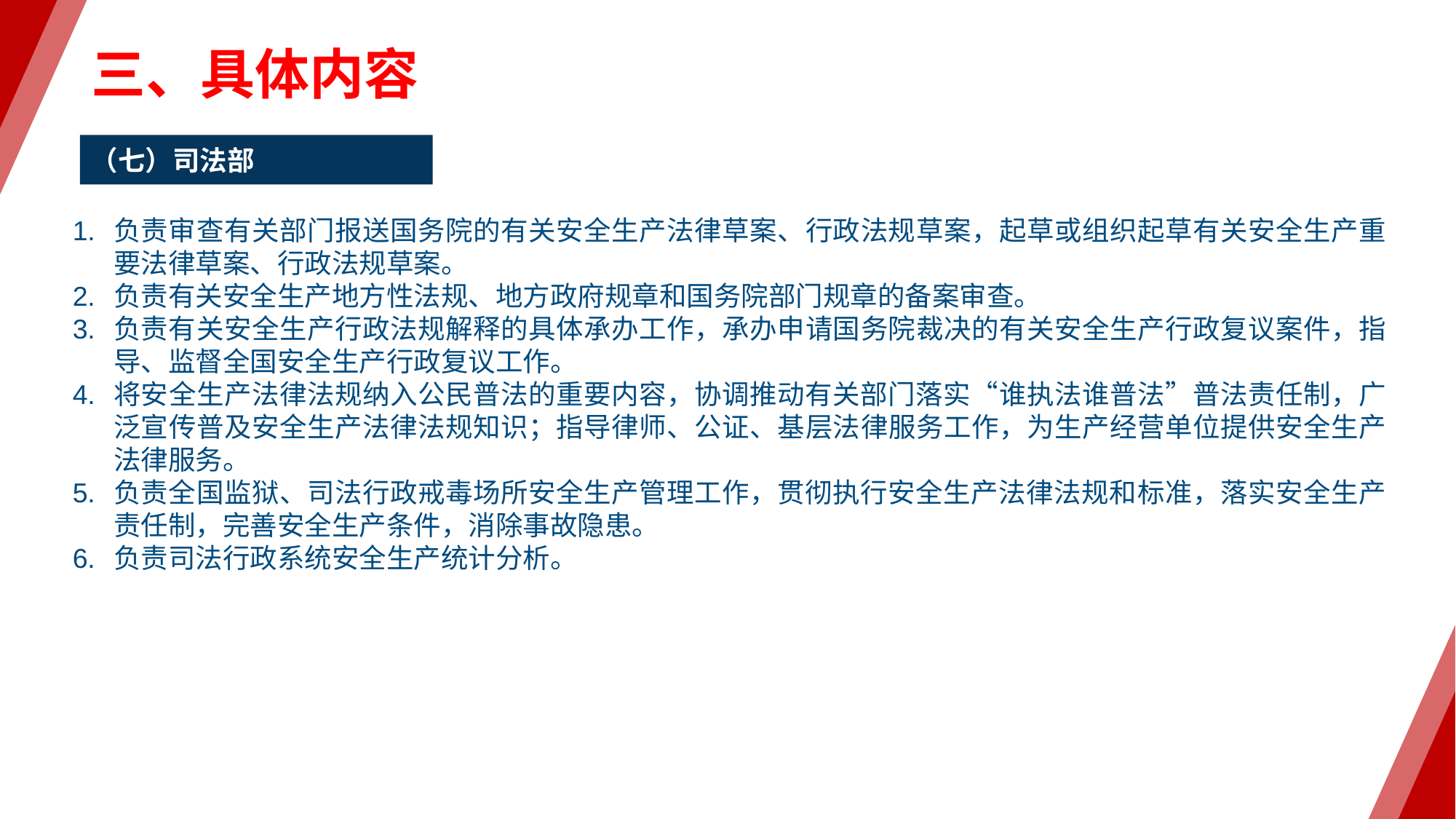

三、具体内容
（七）司法部
负责审查有关部门报送国务院的有关安全生产法律草案、行政法规草案，起草或组织起草有关安全生产重要法律草案、行政法规草案。
负责有关安全生产地方性法规、地方政府规章和国务院部门规章的备案审查。
负责有关安全生产行政法规解释的具体承办工作，承办申请国务院裁决的有关安全生产行政复议案件，指导、监督全国安全生产行政复议工作。
将安全生产法律法规纳入公民普法的重要内容，协调推动有关部门落实“谁执法谁普法”普法责任制，广泛宣传普及安全生产法律法规知识；指导律师、公证、基层法律服务工作，为生产经营单位提供安全生产法律服务。
负责全国监狱、司法行政戒毒场所安全生产管理工作，贯彻执行安全生产法律法规和标准，落实安全生产责任制，完善安全生产条件，消除事故隐患。
负责司法行政系统安全生产统计分析。